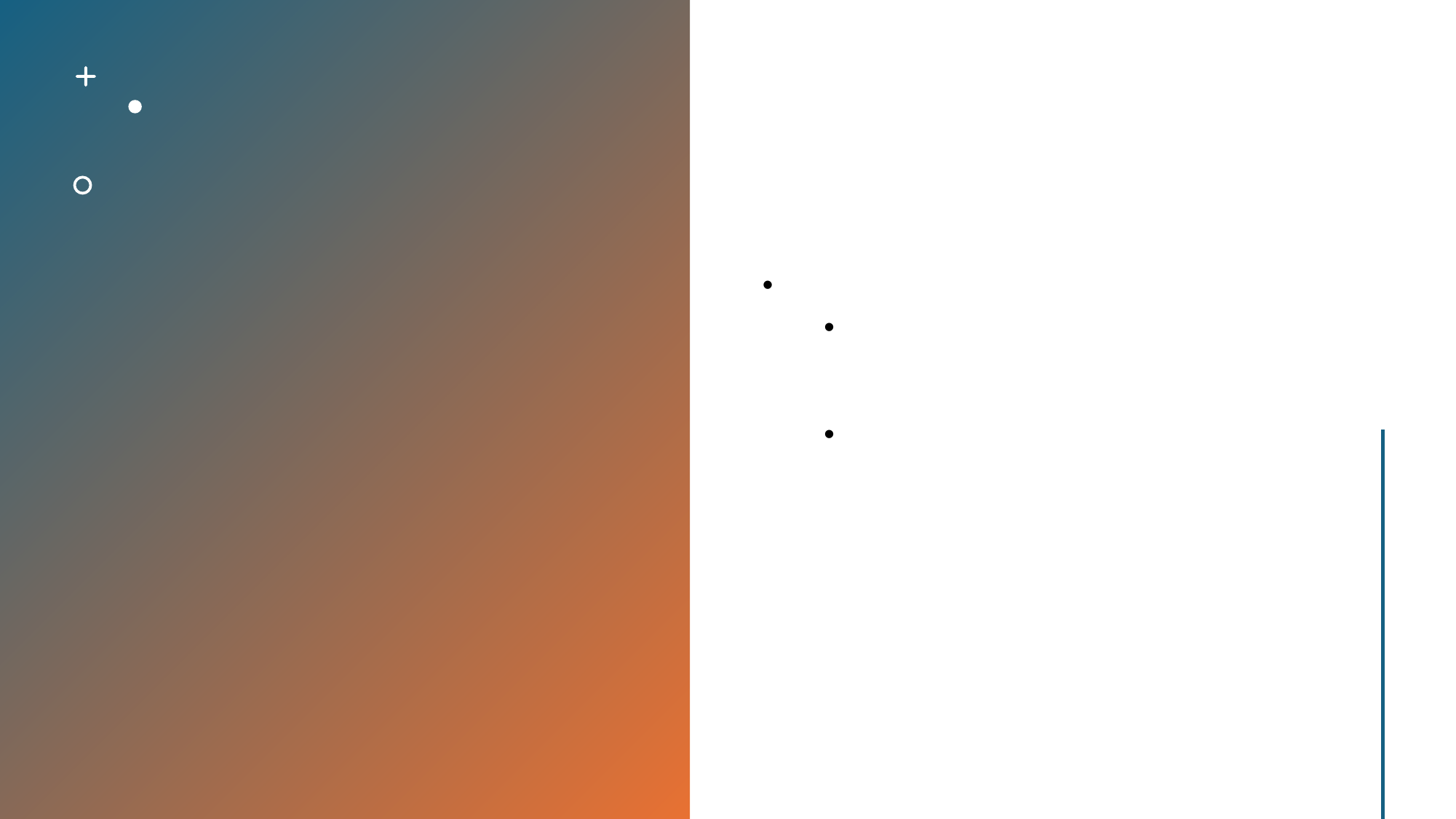

경제적 성장과 산업화
1950년대 이후, 일본은 높은 경제성장률을 기록하면서 산업화가 신속히 진행되었습니다.
자동차, 전자제품, 철강 등의 산업이 발전하여 경제적 성장을 견인했습니다.